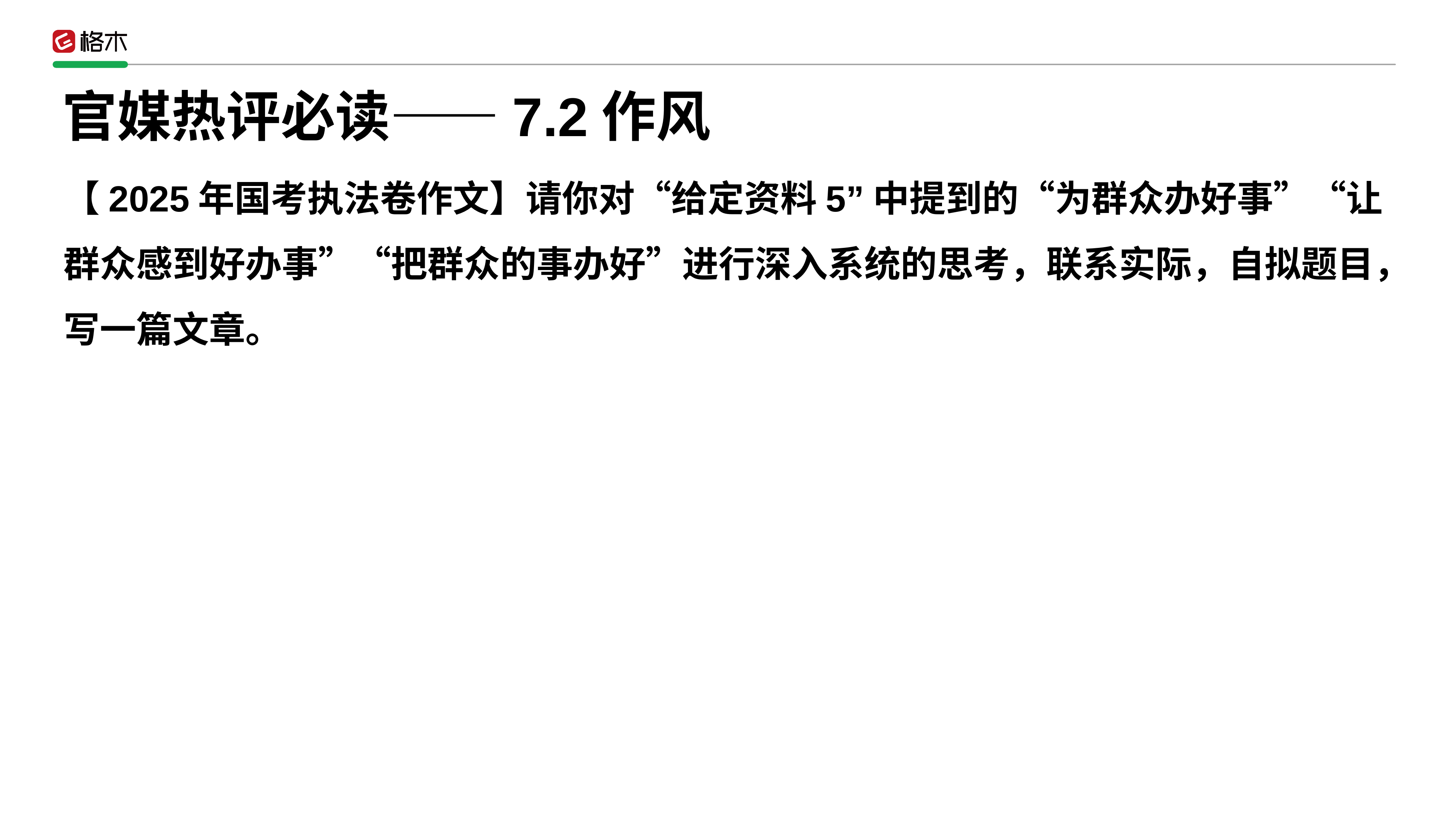

官媒热评必读——7.2作风
【2025年国考执法卷作文】请你对“给定资料5”中提到的“为群众办好事”“让群众感到好办事”“把群众的事办好”进行深入系统的思考，联系实际，自拟题目，写一篇文章。